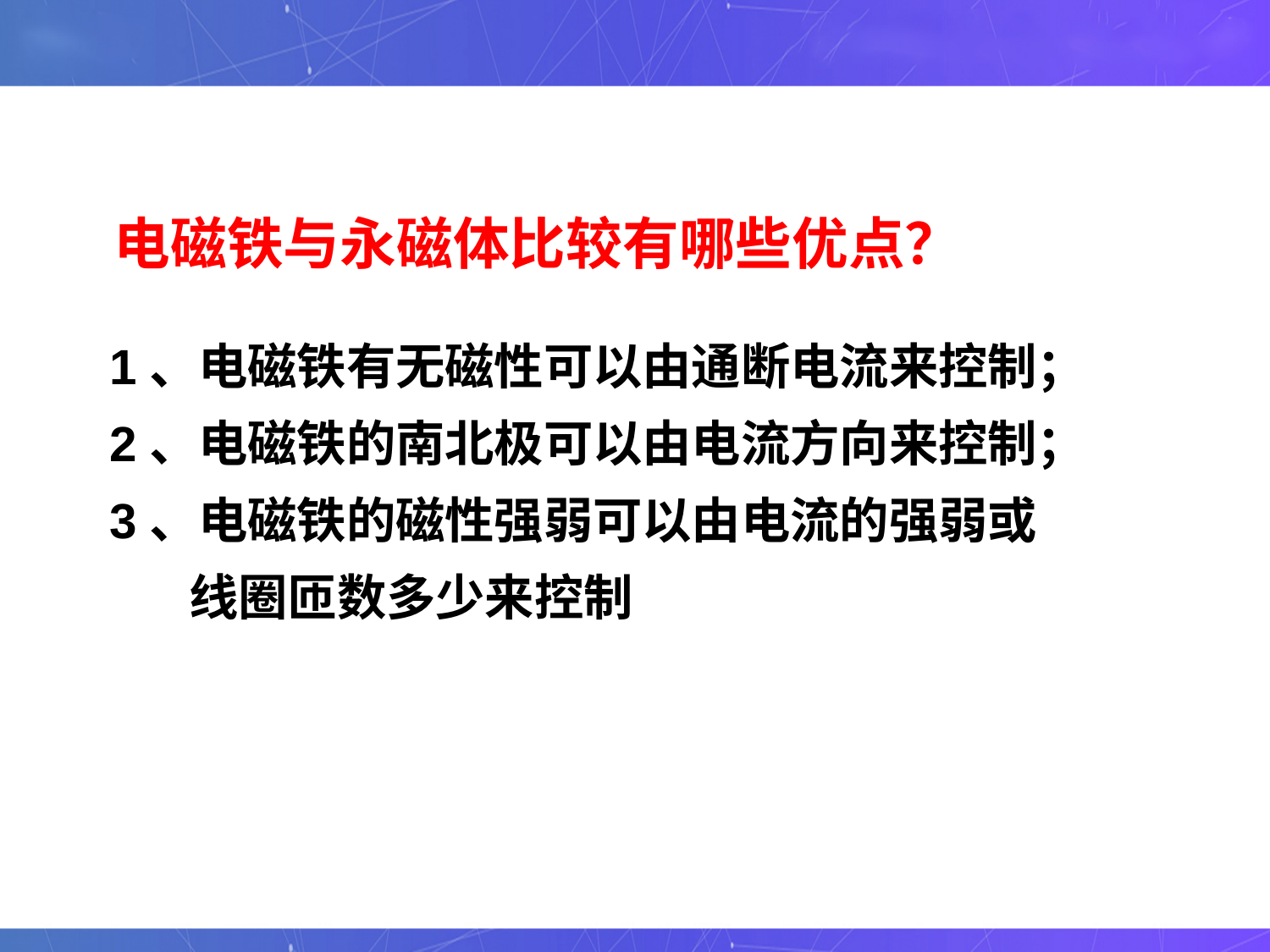

电磁铁与永磁体比较有哪些优点？
1、电磁铁有无磁性可以由通断电流来控制；
2、电磁铁的南北极可以由电流方向来控制；
3、电磁铁的磁性强弱可以由电流的强弱或
      线圈匝数多少来控制